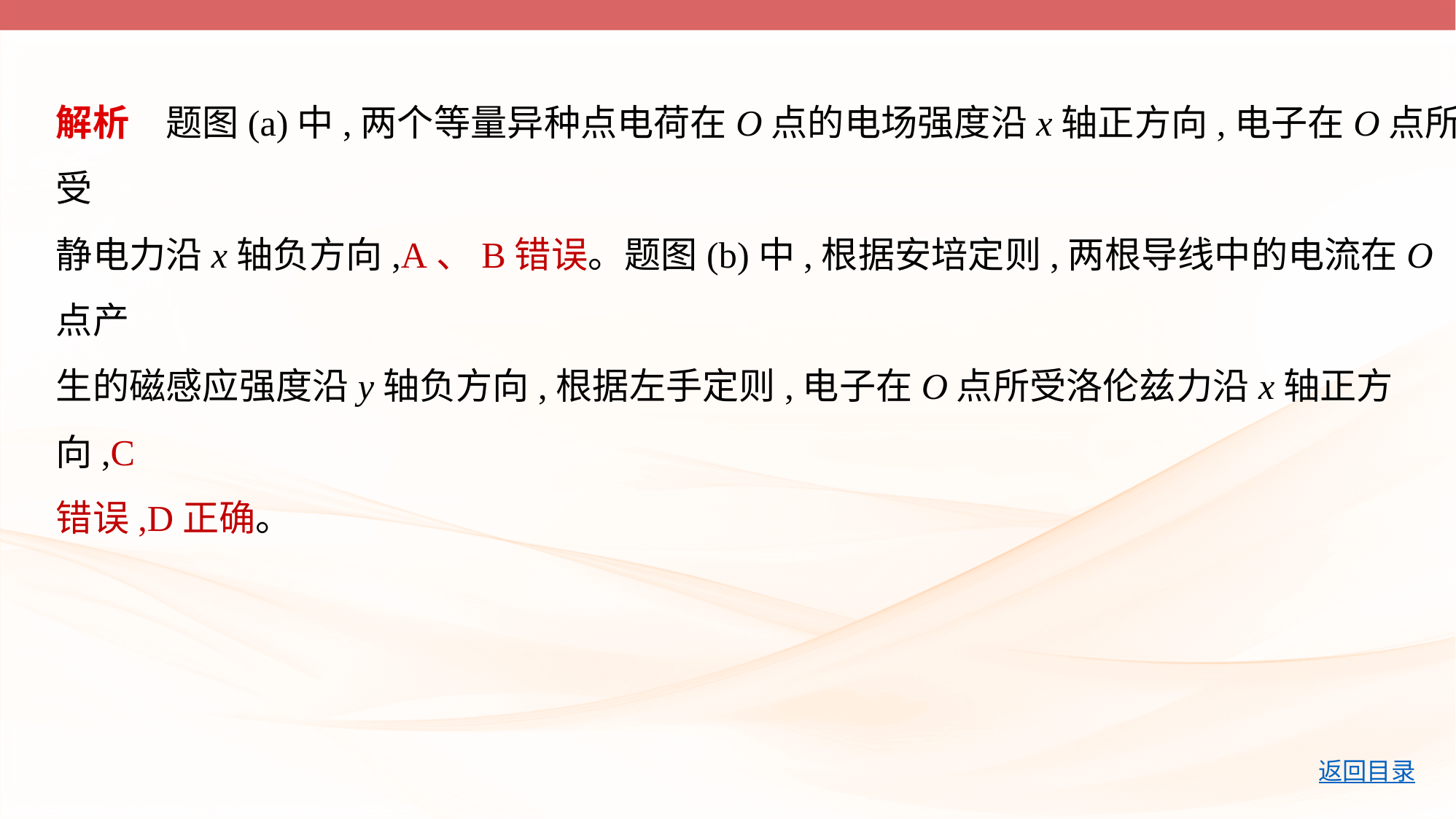

解析　题图(a)中,两个等量异种点电荷在O点的电场强度沿x轴正方向,电子在O点所受
静电力沿x轴负方向,A、B错误。题图(b)中,根据安培定则,两根导线中的电流在O点产
生的磁感应强度沿y轴负方向,根据左手定则,电子在O点所受洛伦兹力沿x轴正方向,C
错误,D正确。